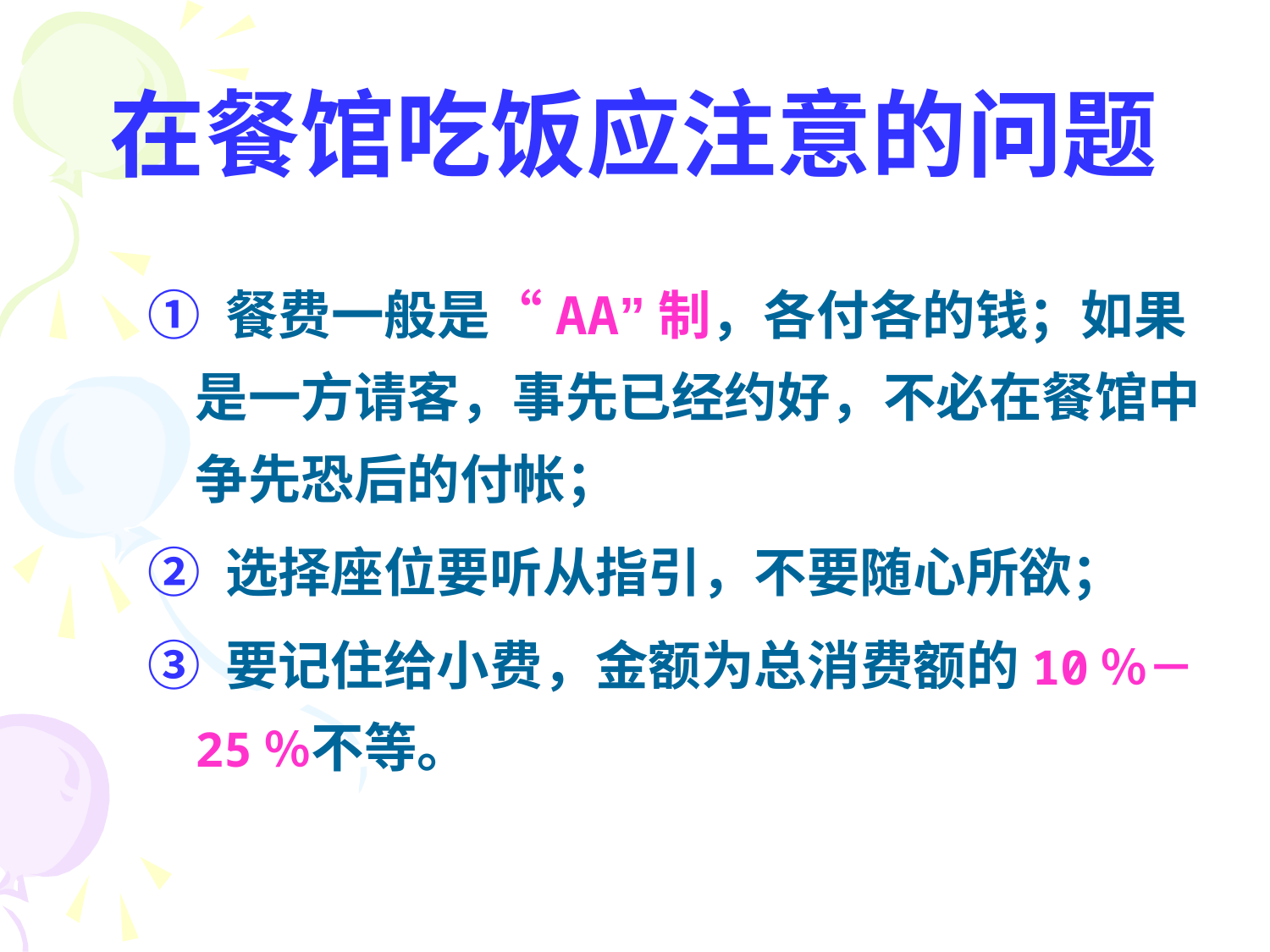

# 在餐馆吃饭应注意的问题
① 餐费一般是“AA”制，各付各的钱；如果是一方请客，事先已经约好，不必在餐馆中争先恐后的付帐；
② 选择座位要听从指引，不要随心所欲；
③ 要记住给小费，金额为总消费额的10％－25％不等。